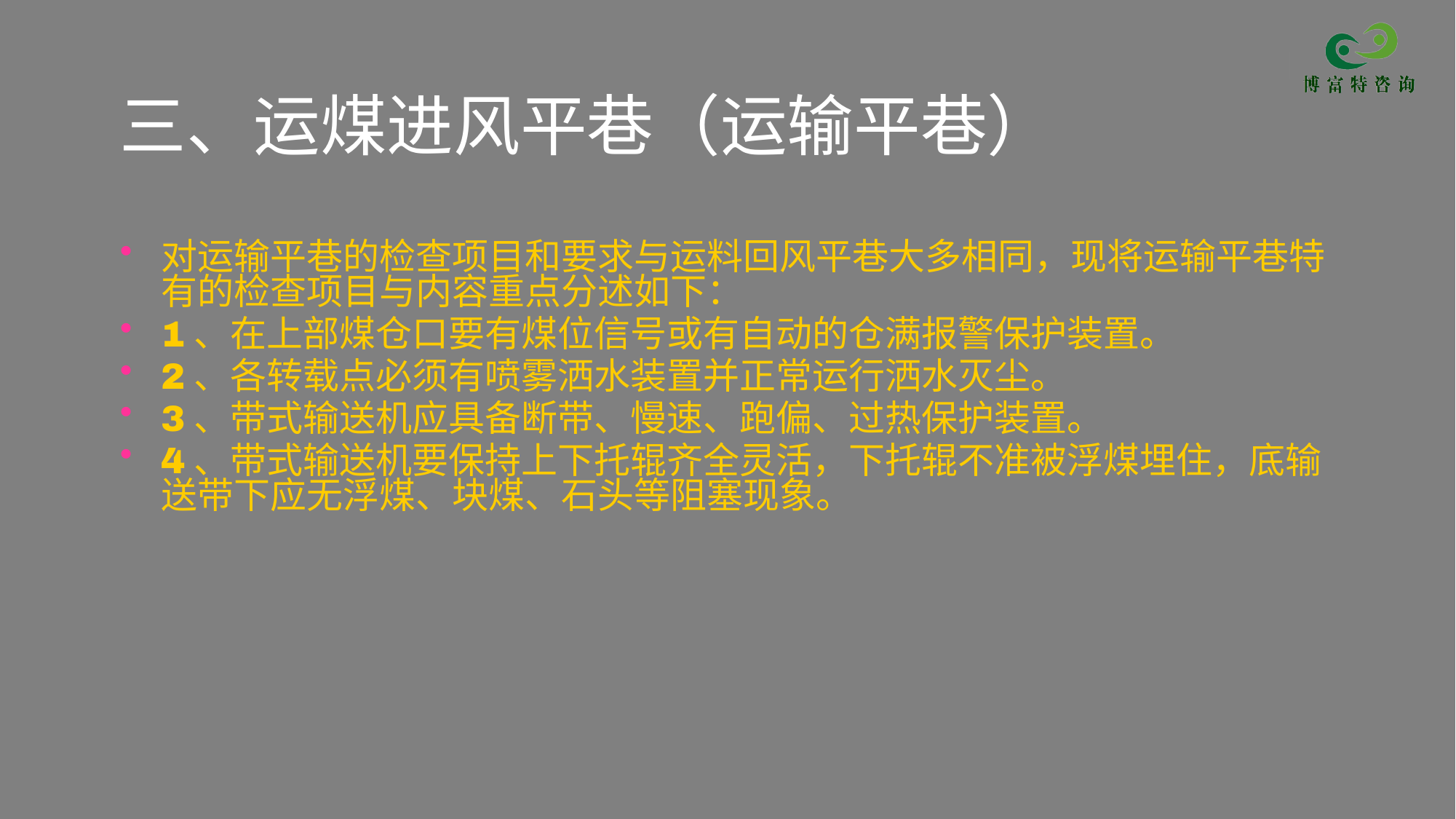

# 三、运煤进风平巷（运输平巷）
对运输平巷的检查项目和要求与运料回风平巷大多相同，现将运输平巷特有的检查项目与内容重点分述如下：
1、在上部煤仓口要有煤位信号或有自动的仓满报警保护装置。
2、各转载点必须有喷雾洒水装置并正常运行洒水灭尘。
3、带式输送机应具备断带、慢速、跑偏、过热保护装置。
4、带式输送机要保持上下托辊齐全灵活，下托辊不准被浮煤埋住，底输送带下应无浮煤、块煤、石头等阻塞现象。